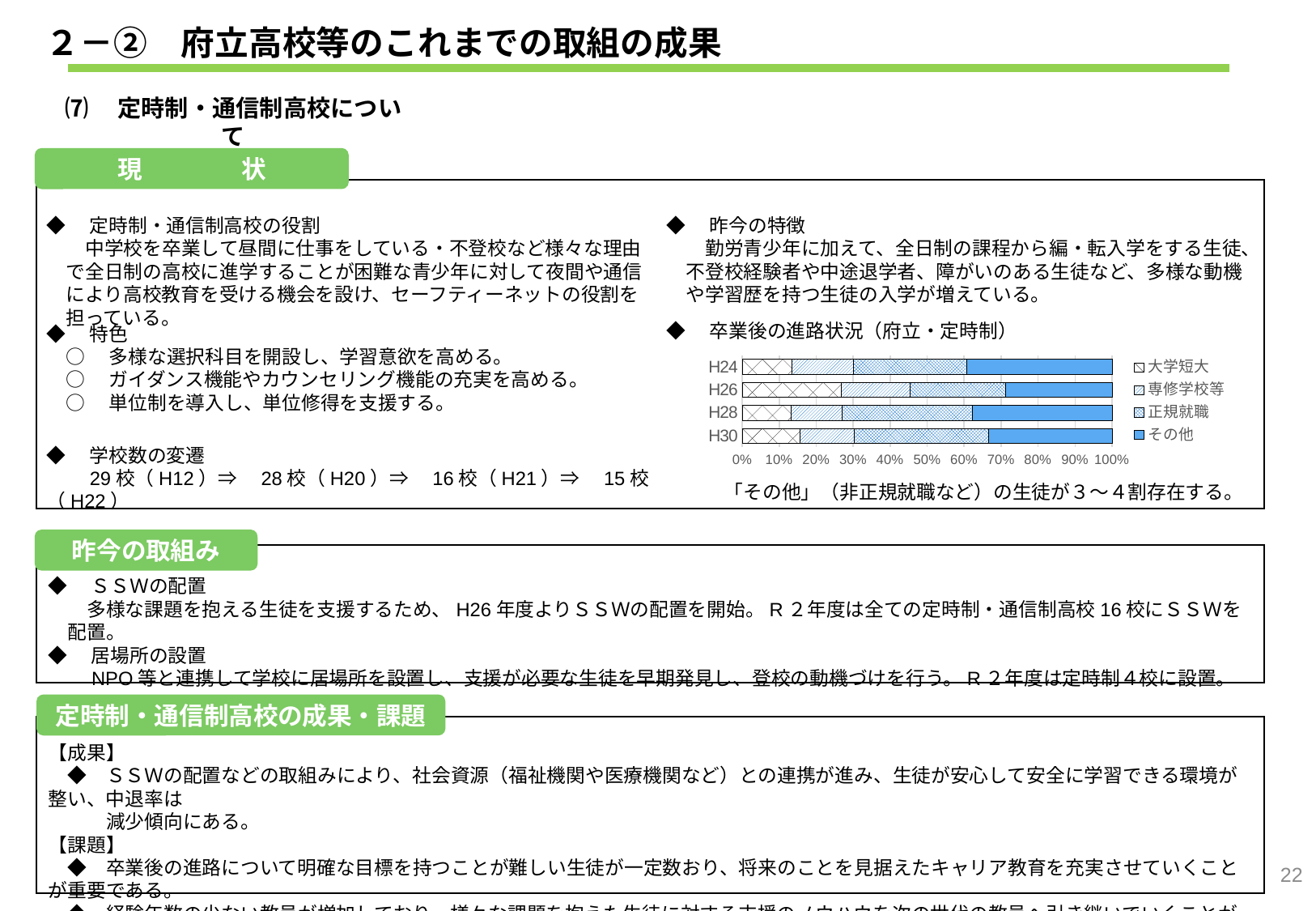

２－②　府立高校等のこれまでの取組の成果
⑺　定時制・通信制高校について
現　　　　状

◆　定時制・通信制高校の役割
　中学校を卒業して昼間に仕事をしている・不登校など様々な理由で全日制の高校に進学することが困難な青少年に対して夜間や通信により高校教育を受ける機会を設け、セーフティーネットの役割を担っている。
◆　昨今の特徴
　勤労青少年に加えて、全日制の課程から編・転入学をする生徒、不登校経験者や中途退学者、障がいのある生徒など、多様な動機や学習歴を持つ生徒の入学が増えている。
◆　卒業後の進路状況（府立・定時制）

　　　「その他」（非正規就職など）の生徒が３～４割存在する。
◆　特色
○　多様な選択科目を開設し、学習意欲を高める。
○　ガイダンス機能やカウンセリング機能の充実を高める。
○　単位制を導入し、単位修得を支援する。

### Chart

| Category | 大学短大 | 専修学校等 | 正規就職 | その他 |
|---|---|---|---|---|
| H30 | 102.0 | 97.0 | 238.0 | 219.0 |
| H28 | 115.0 | 120.0 | 306.0 | 328.0 |
| H26 | 385.0 | 267.0 | 371.0 | 415.0 |
| H24 | 241.0 | 299.0 | 555.0 | 707.0 |
◆　学校数の変遷
　　29校（H12）⇒　28校（H20）⇒　16校（H21）⇒　15校（H22）
昨今の取組み

◆　ＳＳＷの配置
　多様な課題を抱える生徒を支援するため、H26年度よりＳＳＷの配置を開始。R２年度は全ての定時制・通信制高校16校にＳＳＷを配置。
◆　居場所の設置
　NPO等と連携して学校に居場所を設置し、支援が必要な生徒を早期発見し、登校の動機づけを行う。R２年度は定時制４校に設置。
定時制・通信制高校の成果・課題
【成果】
　◆　ＳＳＷの配置などの取組みにより、社会資源（福祉機関や医療機関など）との連携が進み、生徒が安心して安全に学習できる環境が整い、中退率は
　　　減少傾向にある。
【課題】
　◆　卒業後の進路について明確な目標を持つことが難しい生徒が一定数おり、将来のことを見据えたキャリア教育を充実させていくことが重要である。
　◆　経験年数の少ない教員が増加しており、様々な課題を抱えた生徒に対する支援のノウハウを次の世代の教員へ引き継いでいくことが必要である。

22
22